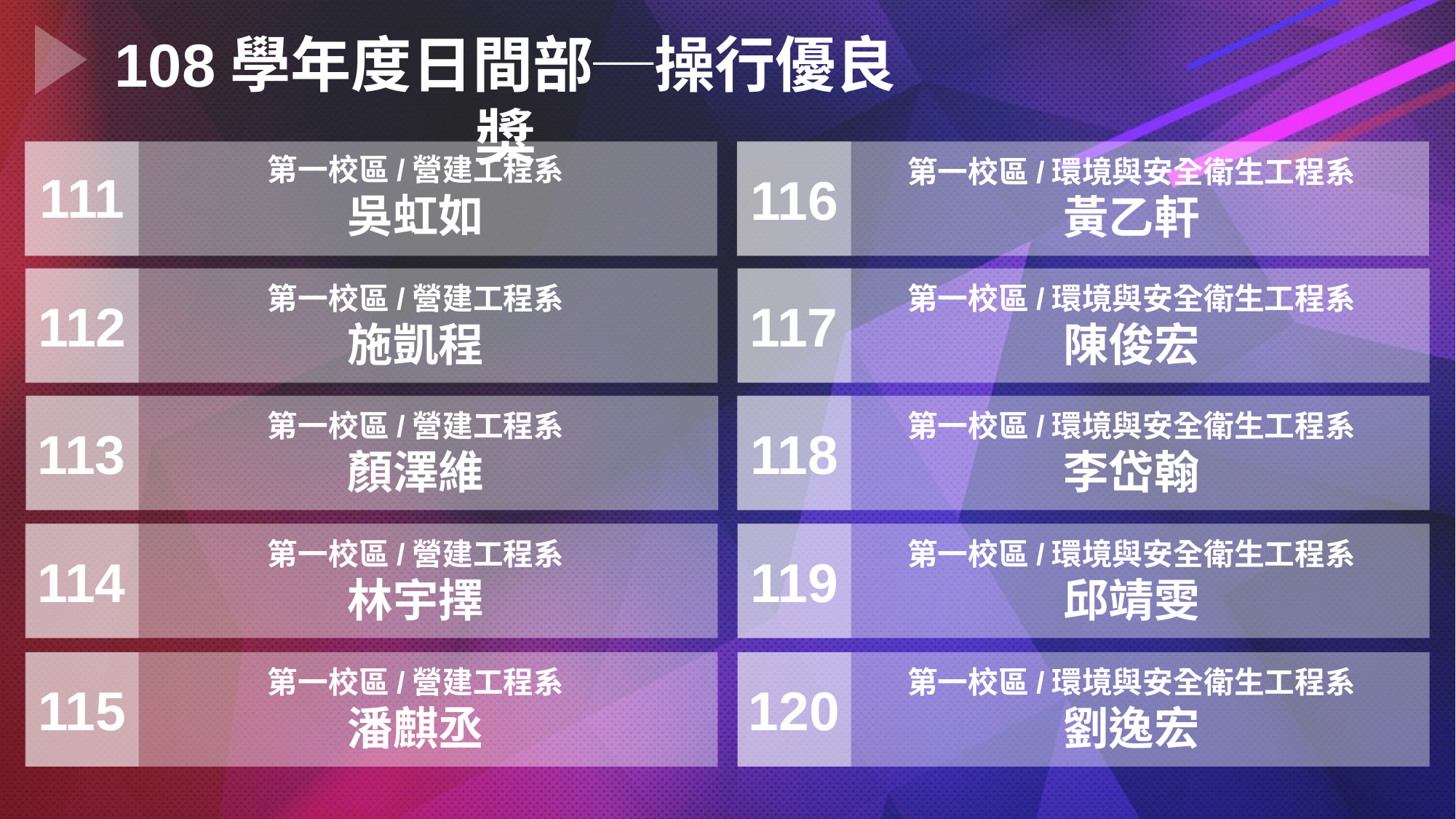

108學年度日間部─操行優良獎

第一校區/營建工程系
吳虹如
第一校區/環境與安全衛生工程系
黃乙軒
111
116

第一校區/營建工程系
施凱程
第一校區/環境與安全衛生工程系
陳俊宏
117
112

第一校區/營建工程系
顏澤維
第一校區/環境與安全衛生工程系
李岱翰
118
113

第一校區/營建工程系
林宇擇
第一校區/環境與安全衛生工程系
邱靖雯
114
119

第一校區/營建工程系
潘麒丞
第一校區/環境與安全衛生工程系
劉逸宏
120
115